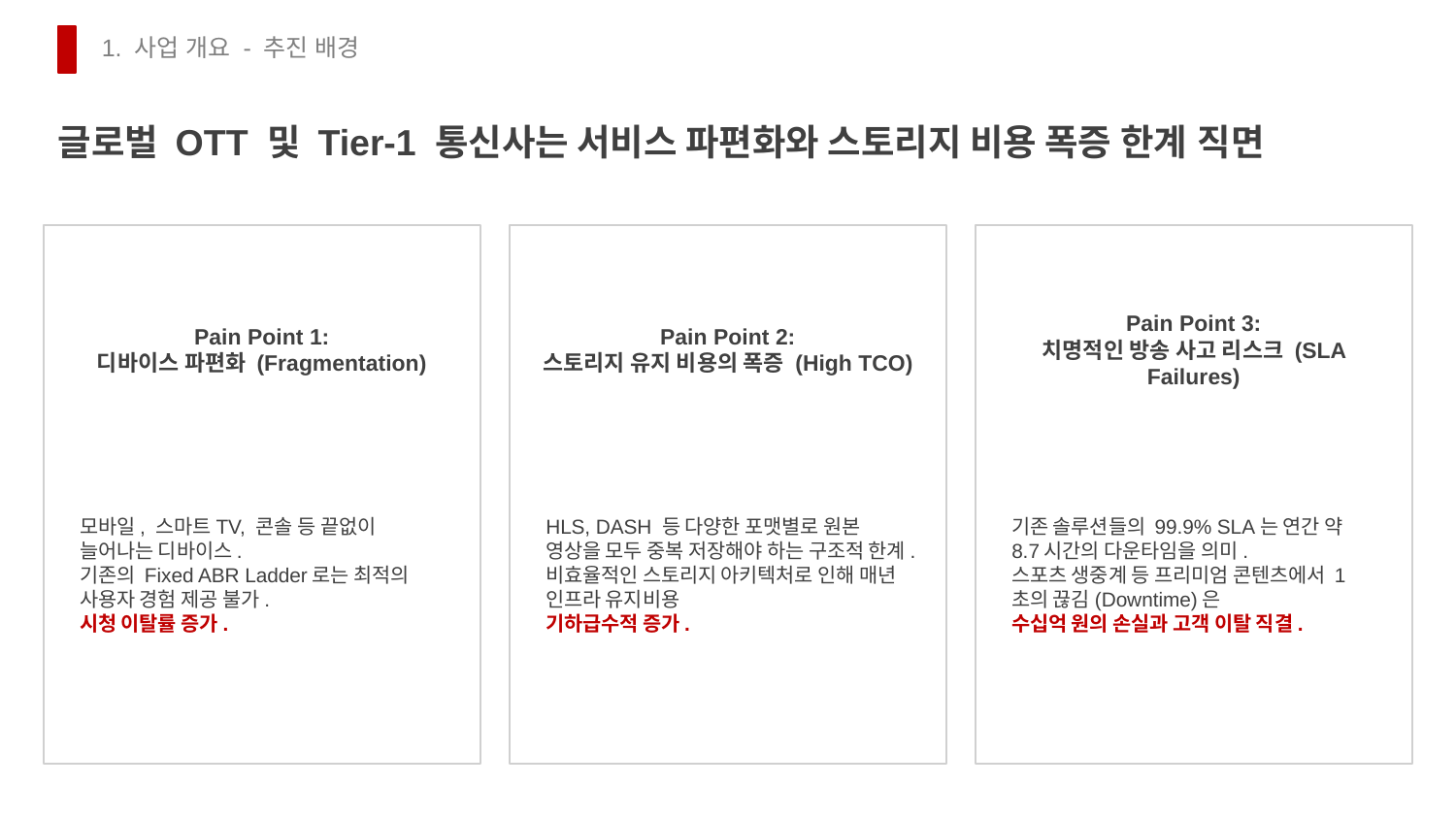

1. 사업 개요 - 추진 배경

글로벌 OTT 및 Tier-1 통신사는 서비스 파편화와 스토리지 비용 폭증 한계 직면

Pain Point 1:
디바이스 파편화 (Fragmentation)
Pain Point 2:
스토리지 유지 비용의 폭증 (High TCO)
Pain Point 3:
치명적인 방송 사고 리스크 (SLA Failures)
모바일, 스마트TV, 콘솔 등 끝없이 늘어나는 디바이스.
기존의 Fixed ABR Ladder로는 최적의 사용자 경험 제공 불가.
시청 이탈률 증가.
HLS, DASH 등 다양한 포맷별로 원본 영상을 모두 중복 저장해야 하는 구조적 한계.
비효율적인 스토리지 아키텍처로 인해 매년 인프라 유지비용
기하급수적 증가.
기존 솔루션들의 99.9% SLA는 연간 약 8.7시간의 다운타임을 의미.
스포츠 생중계 등 프리미엄 콘텐츠에서 1초의 끊김(Downtime)은
수십억 원의 손실과 고객 이탈 직결.